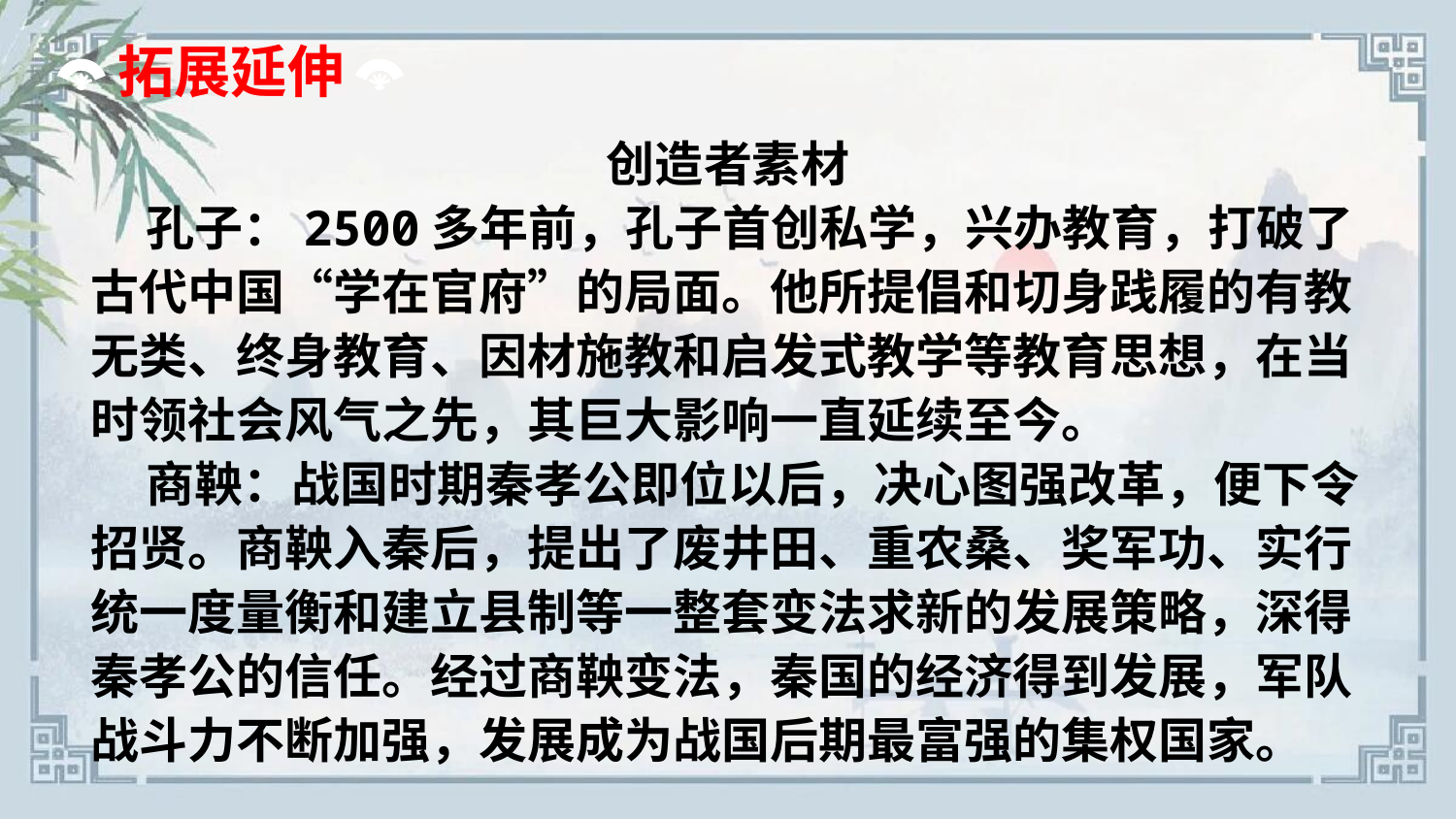

拓展延伸

创造者素材
    孔子：2500多年前，孔子首创私学，兴办教育，打破了古代中国“学在官府”的局面。他所提倡和切身践履的有教无类、终身教育、因材施教和启发式教学等教育思想，在当时领社会风气之先，其巨大影响一直延续至今。
    商鞅：战国时期秦孝公即位以后，决心图强改革，便下令招贤。商鞅入秦后，提出了废井田、重农桑、奖军功、实行统一度量衡和建立县制等一整套变法求新的发展策略，深得秦孝公的信任。经过商鞅变法，秦国的经济得到发展，军队战斗力不断加强，发展成为战国后期最富强的集权国家。